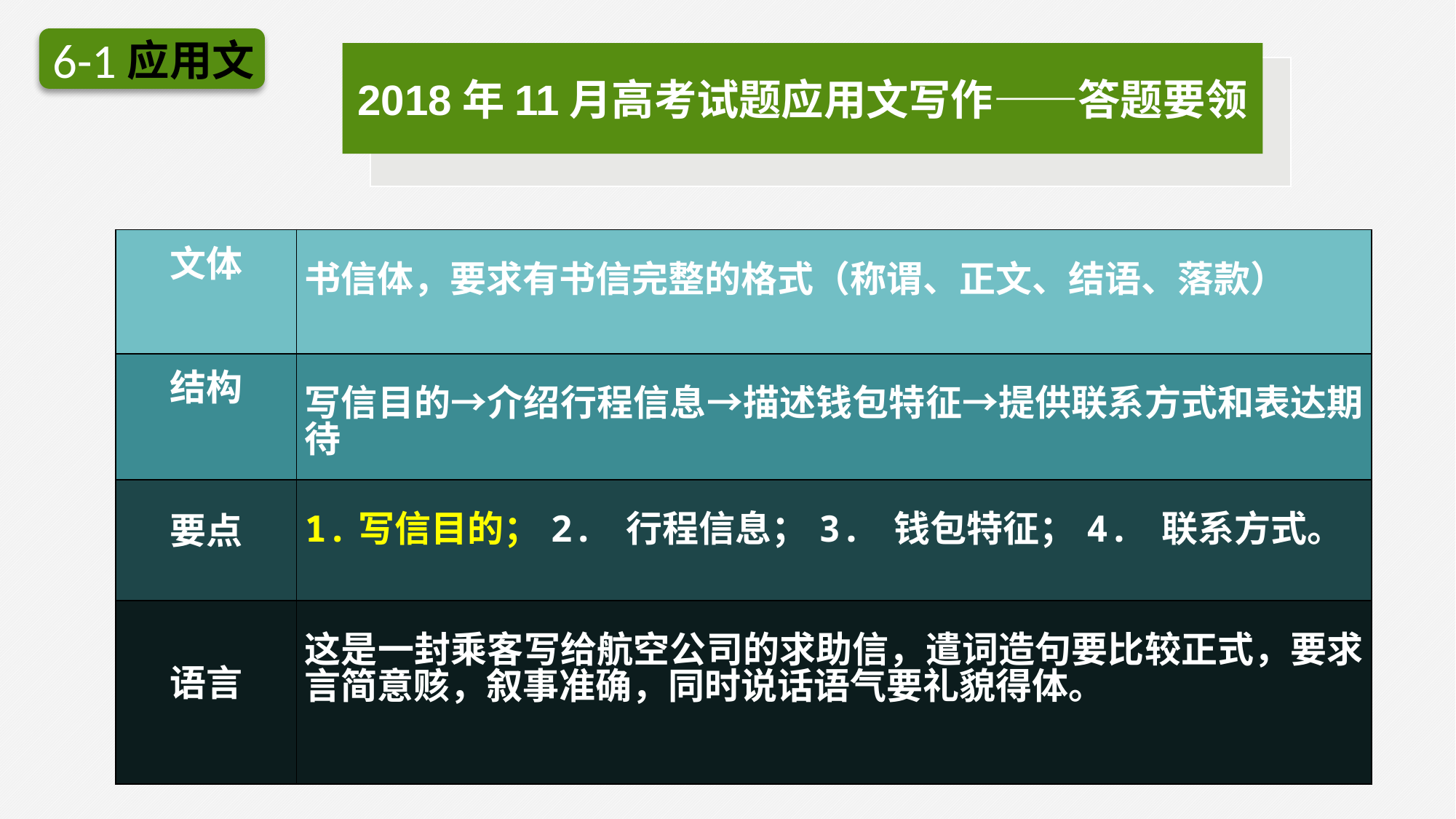

6-1
应用文
2018年11月高考试题应用文写作——答题要领

| 文体 | 书信体，要求有书信完整的格式（称谓、正文、结语、落款） |
| --- | --- |
| 结构 | 写信目的→介绍行程信息→描述钱包特征→提供联系方式和表达期待 |
| 要点 | 1.写信目的；2. 行程信息；3. 钱包特征；4. 联系方式。 |
| 语言 | 这是一封乘客写给航空公司的求助信，遣词造句要比较正式，要求言简意赅，叙事准确，同时说话语气要礼貌得体。 |